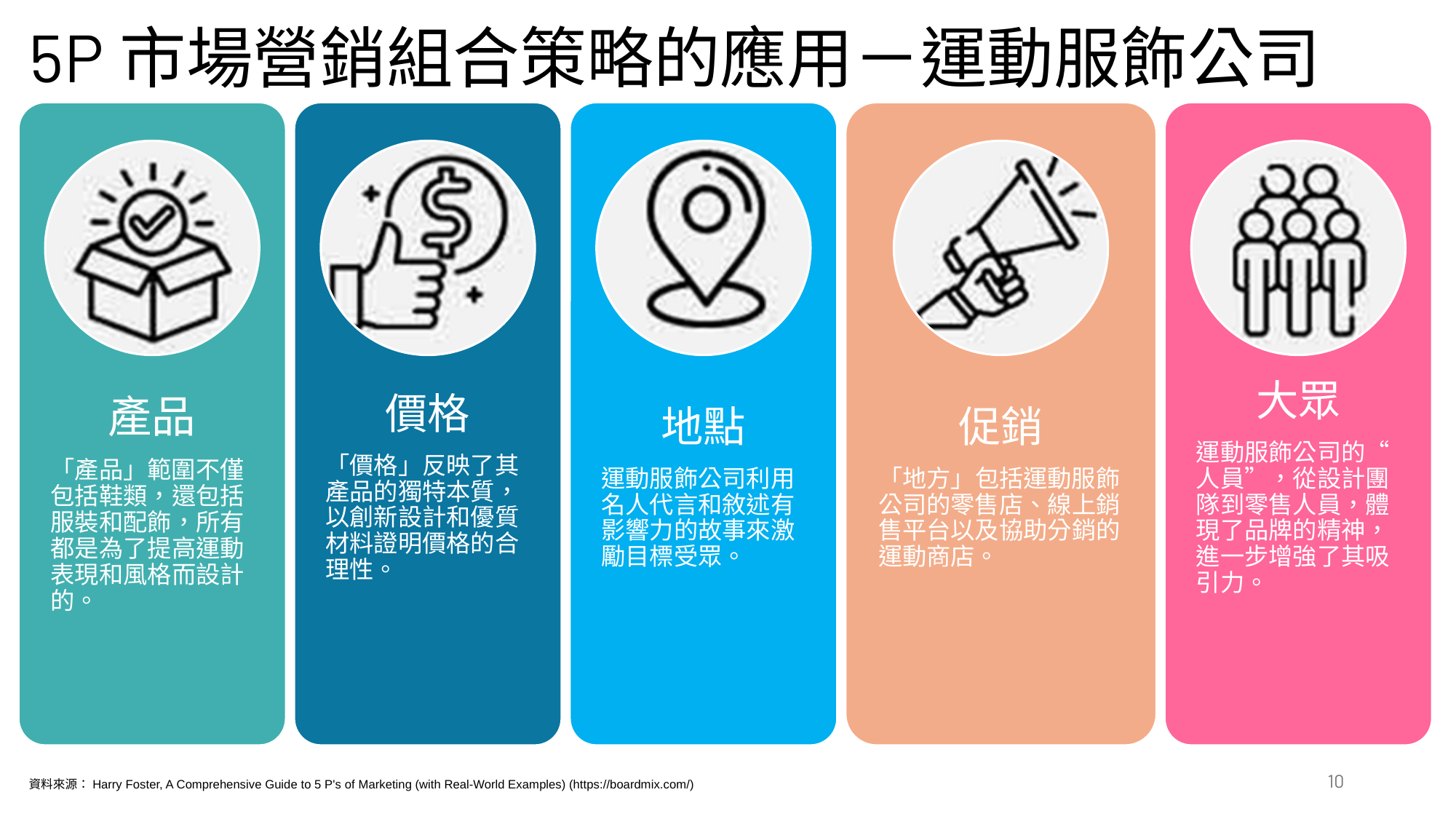

5P市場營銷組合策略的應用－運動服飾公司

產品
「產品」範圍不僅包括鞋類，還包括服裝和配飾，所有都是為了提高運動表現和風格而設計的。

價格
「價格」反映了其產品的獨特本質，以創新設計和優質材料證明價格的合理性。
地點
運動服飾公司利用名人代言和敘述有影響力的故事來激勵目標受眾。
促銷
「地方」包括運動服飾公司的零售店、線上銷售平台以及協助分銷的運動商店。
大眾
運動服飾公司的“人員”，從設計團隊到零售人員，體現了品牌的精神，進一步增強了其吸引力。
10
資料來源：Harry Foster, A Comprehensive Guide to 5 P's of Marketing (with Real-World Examples) (https://boardmix.com/)